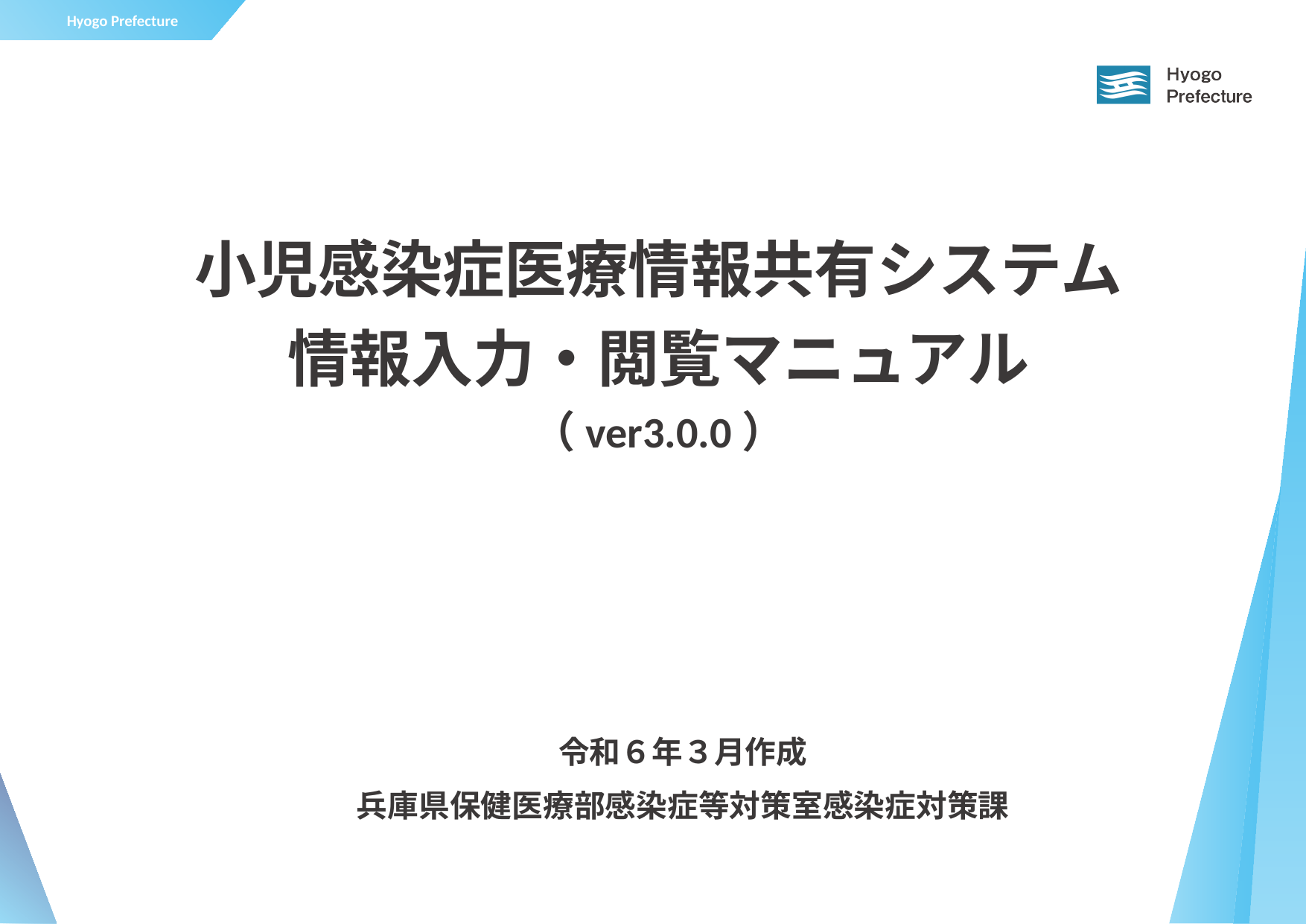

# 小児感染症医療情報共有システム 情報入力・閲覧マニュアル （ver3.0.0）
令和６年３月作成
兵庫県保健医療部感染症等対策室感染症対策課